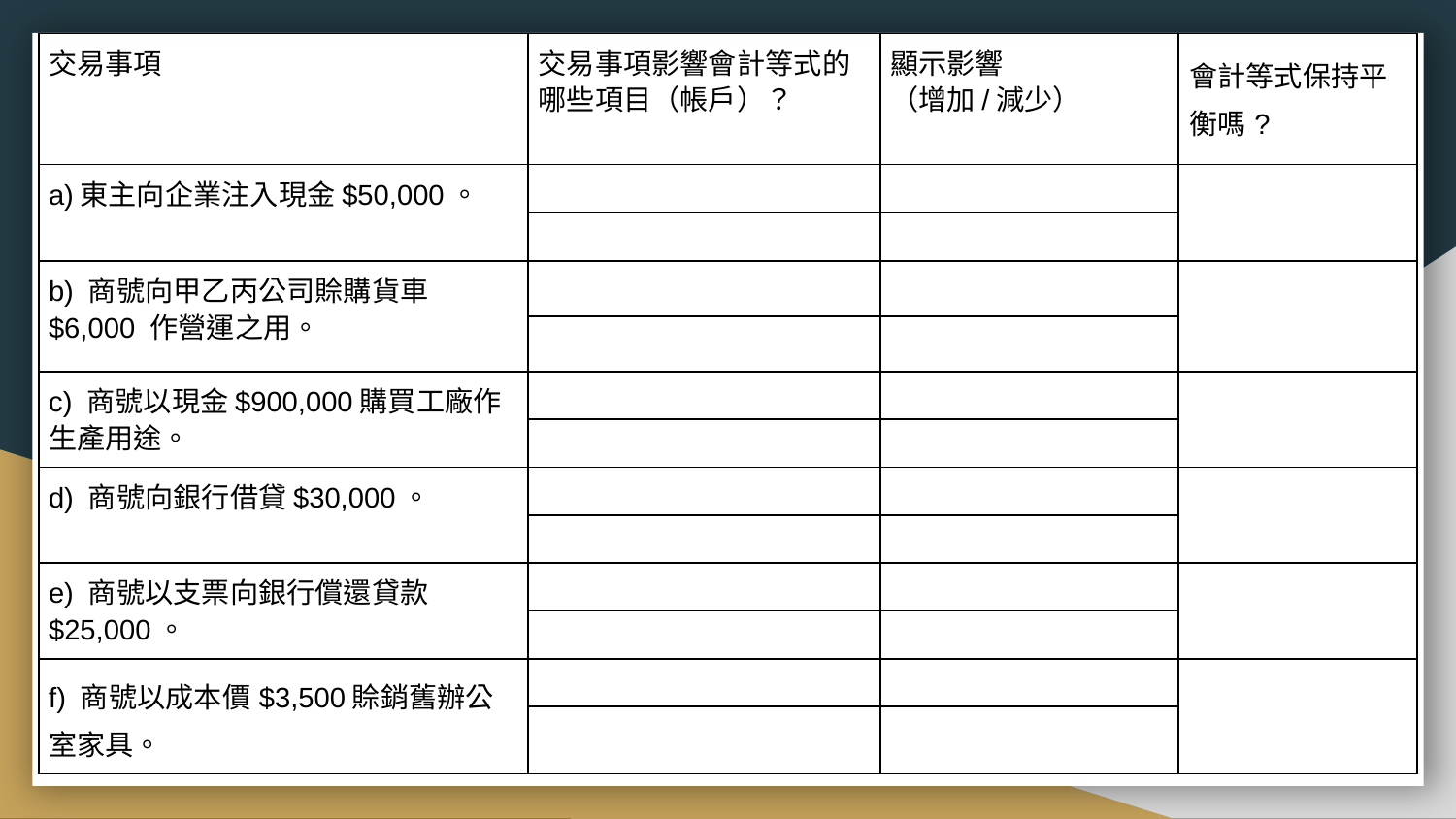

| 交易事項 | 交易事項影響會計等式的哪些項目（帳戶）？ | 顯示影響 （增加/減少） | 會計等式保持平衡嗎? |
| --- | --- | --- | --- |
| a)東主向企業注入現金$50,000。 |  |  |  |
|  |  |  |  |
| b) 商號向甲乙丙公司賒購貨車$6,000 作營運之用。 |  |  |  |
|  |  |  |  |
| c) 商號以現金$900,000購買工廠作生產用途。 |  |  |  |
|  |  |  |  |
| d) 商號向銀行借貸$30,000。 |  |  |  |
|  |  |  |  |
| e) 商號以支票向銀行償還貸款$25,000。 |  |  |  |
|  |  |  |  |
| f) 商號以成本價$3,500賒銷舊辦公室家具。 |  |  |  |
|  |  |  |  |